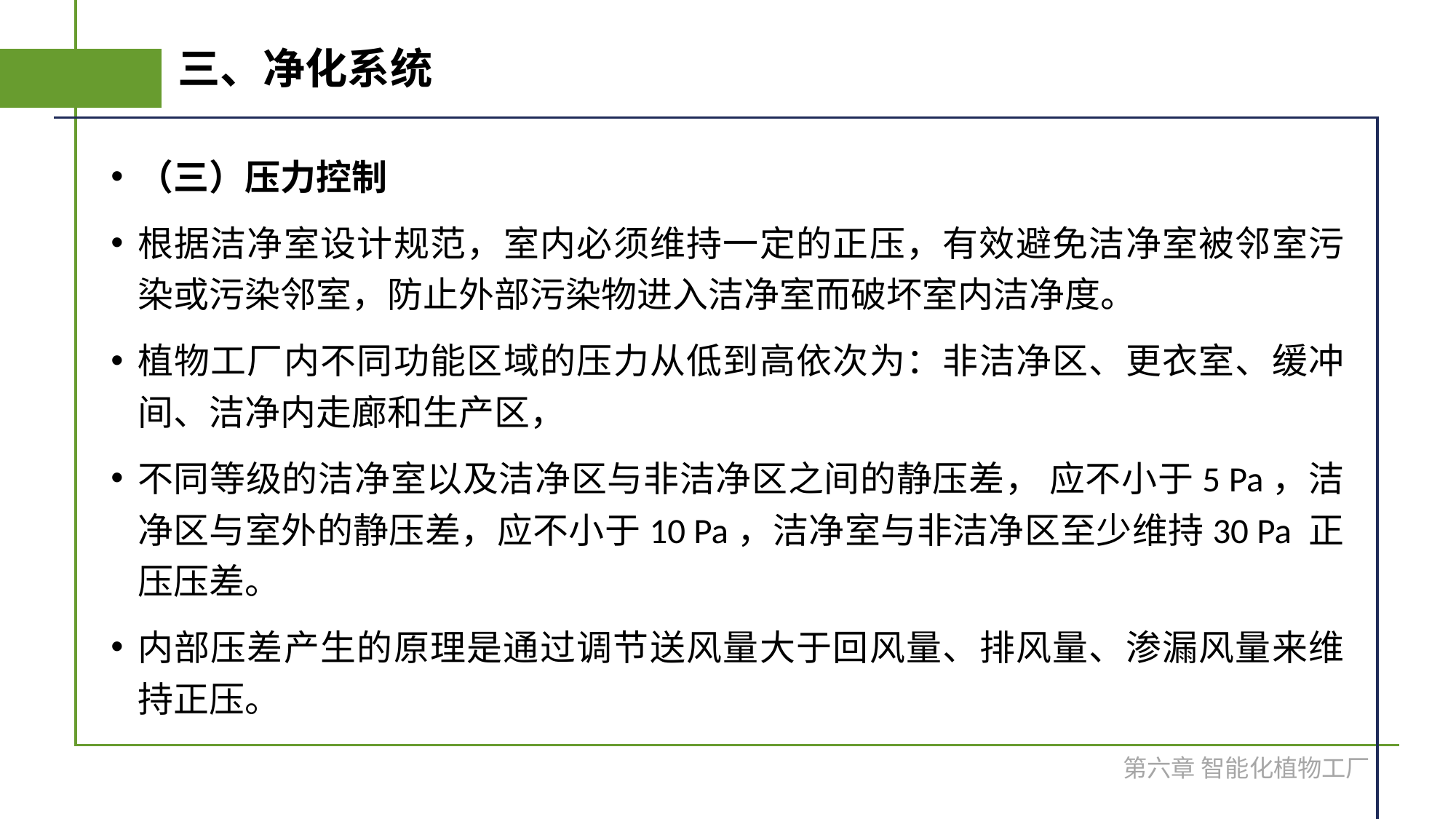

# 三、净化系统
（三）压力控制
根据洁净室设计规范，室内必须维持一定的正压，有效避免洁净室被邻室污染或污染邻室，防止外部污染物进入洁净室而破坏室内洁净度。
植物工厂内不同功能区域的压力从低到高依次为：非洁净区、更衣室、缓冲间、洁净内走廊和生产区，
不同等级的洁净室以及洁净区与非洁净区之间的静压差， 应不小于5 Pa，洁净区与室外的静压差，应不小于10 Pa，洁净室与非洁净区至少维持30 Pa 正压压差。
内部压差产生的原理是通过调节送风量大于回风量、排风量、渗漏风量来维持正压。

第六章 智能化植物工厂